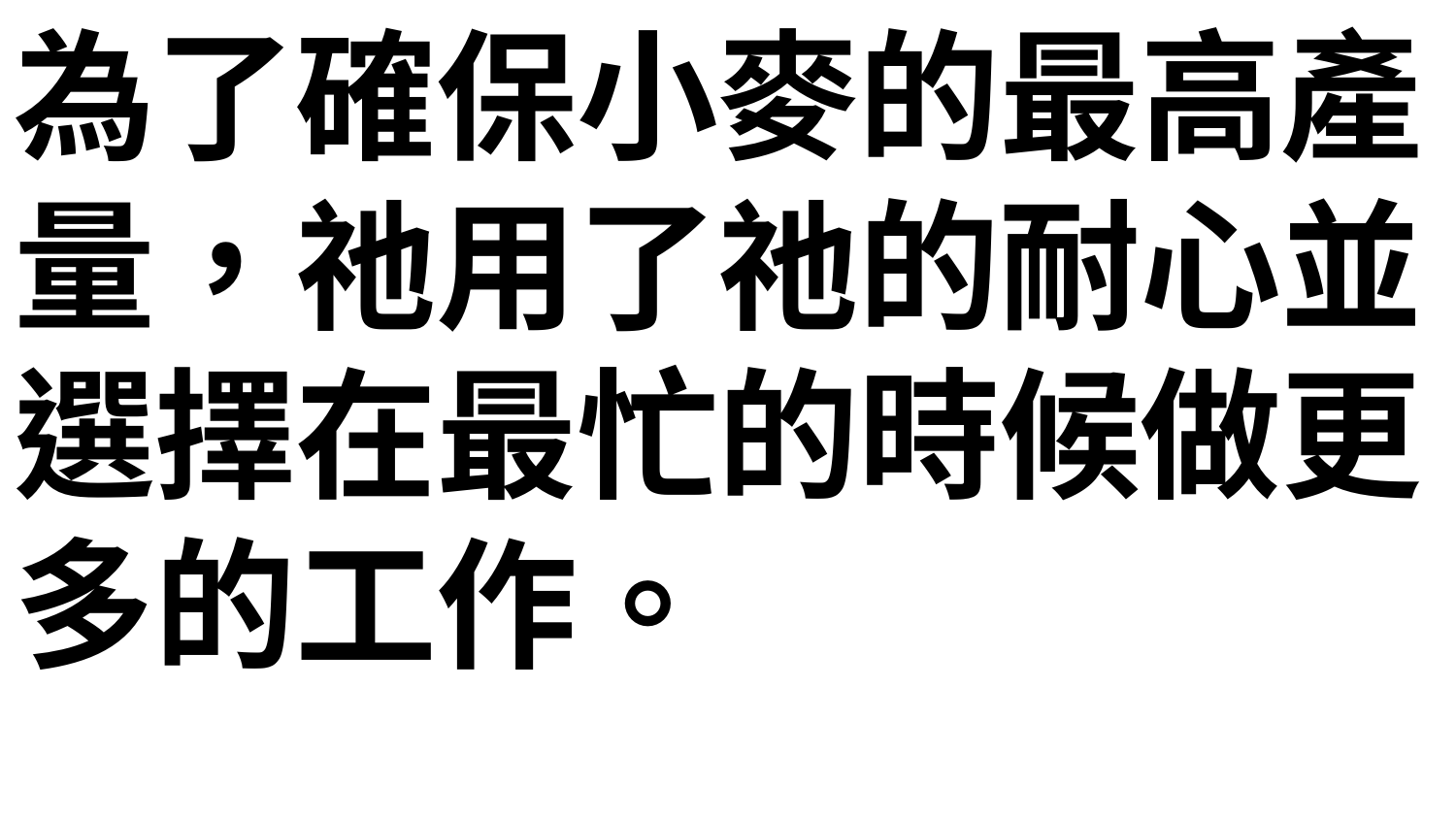

為了確保小麥的最高產量，祂用了祂的耐心並選擇在最忙的時候做更多的工作。